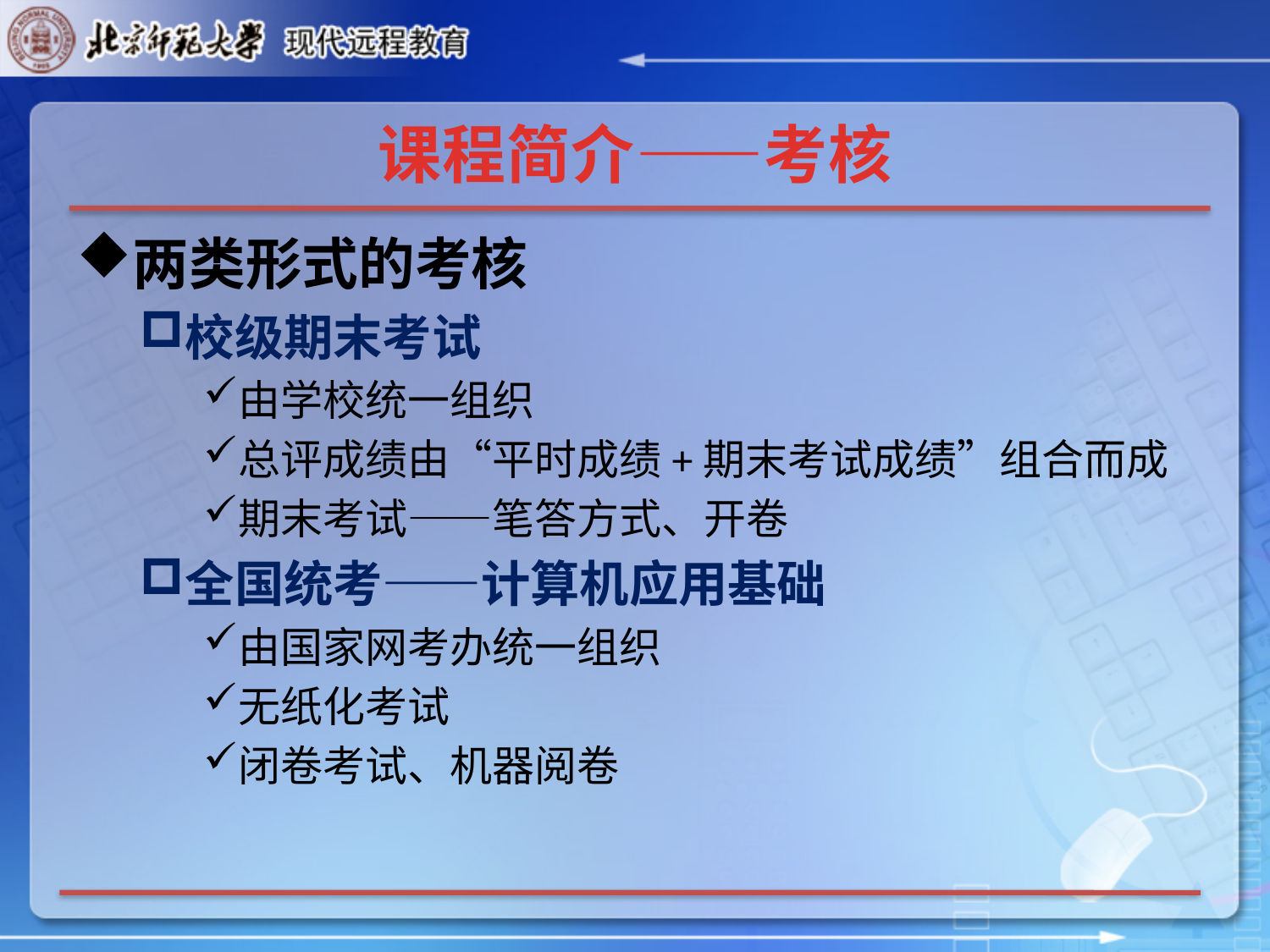

# 课程简介——考核
两类形式的考核
校级期末考试
由学校统一组织
总评成绩由“平时成绩+期末考试成绩”组合而成
期末考试——笔答方式、开卷
全国统考——计算机应用基础
由国家网考办统一组织
无纸化考试
闭卷考试、机器阅卷